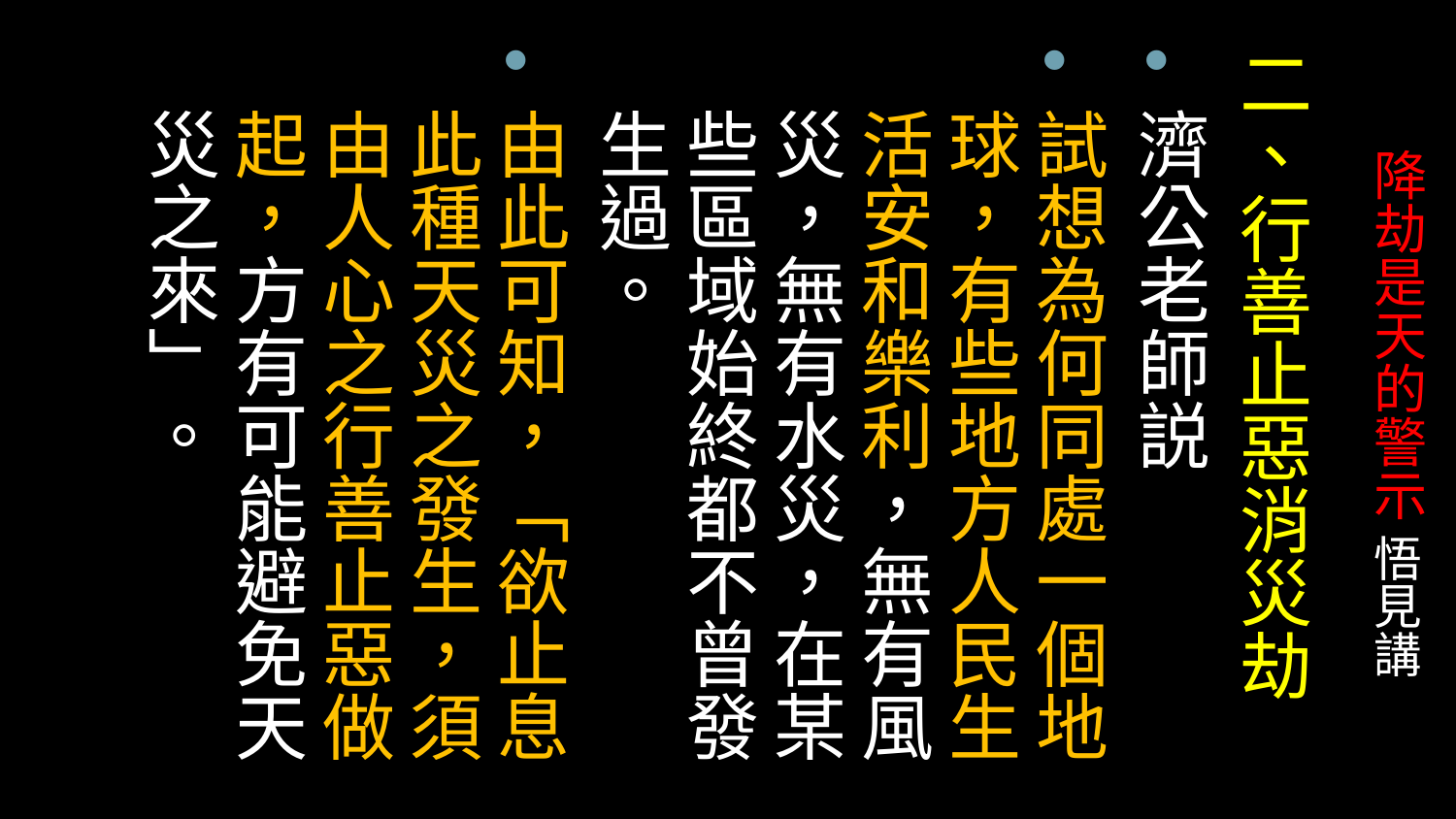

二、行善止惡消災劫
濟公老師説
試想為何同處一個地球，有些地方人民生活安和樂利，無有風災，無有水災，在某些區域始終都不曾發生過。
由此可知，「欲止息此種天災之發生，須由人心之行善止惡做起，方有可能避免天災之來」。

# 降劫是天的警示 悟見講